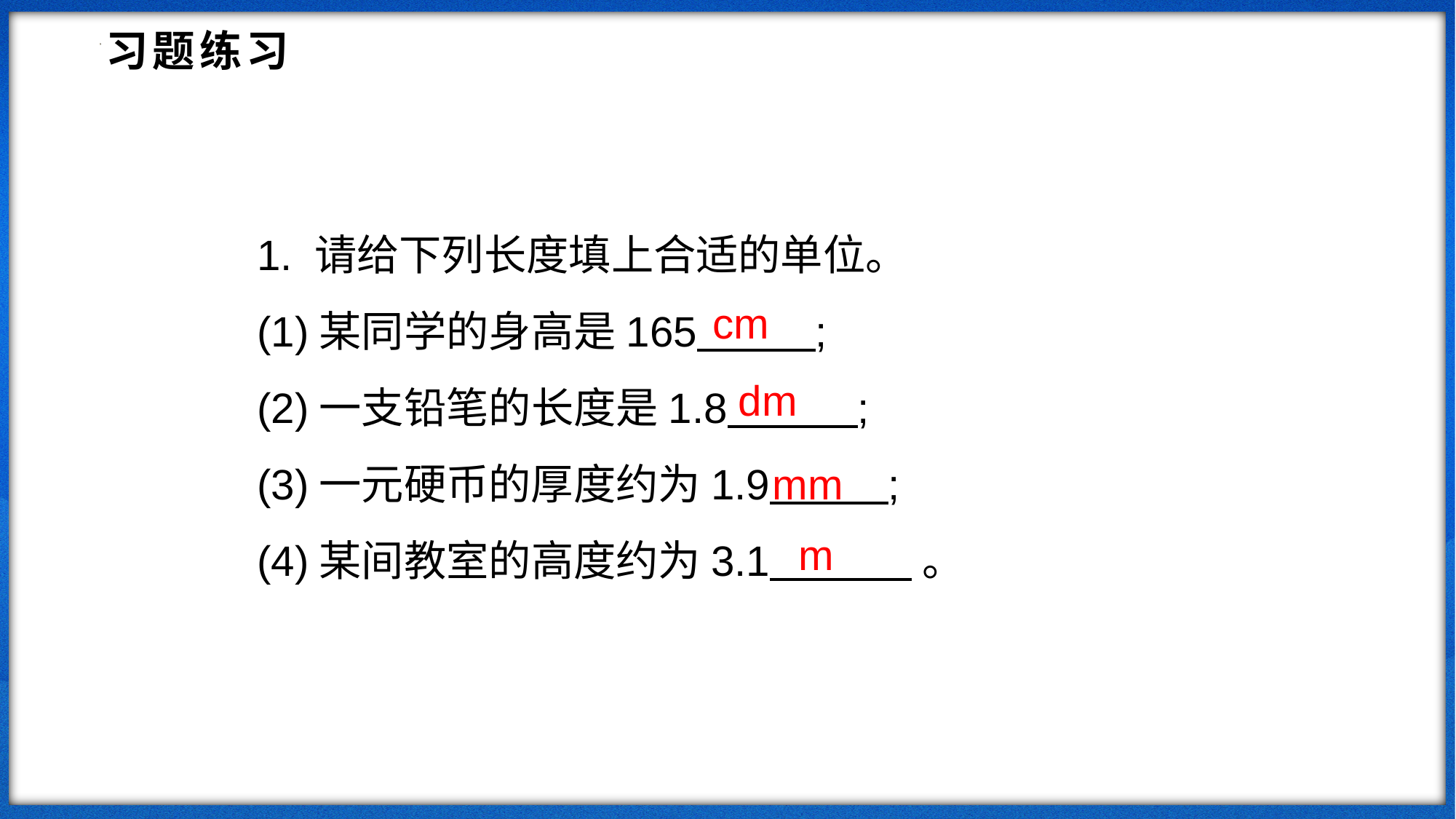

习题练习
1. 请给下列长度填上合适的单位。
(1)某同学的身高是165          ;
(2)一支铅笔的长度是1.8           ;
(3)一元硬币的厚度约为1.9          ;
(4)某间教室的高度约为3.1            。
cm
dm
mm
m